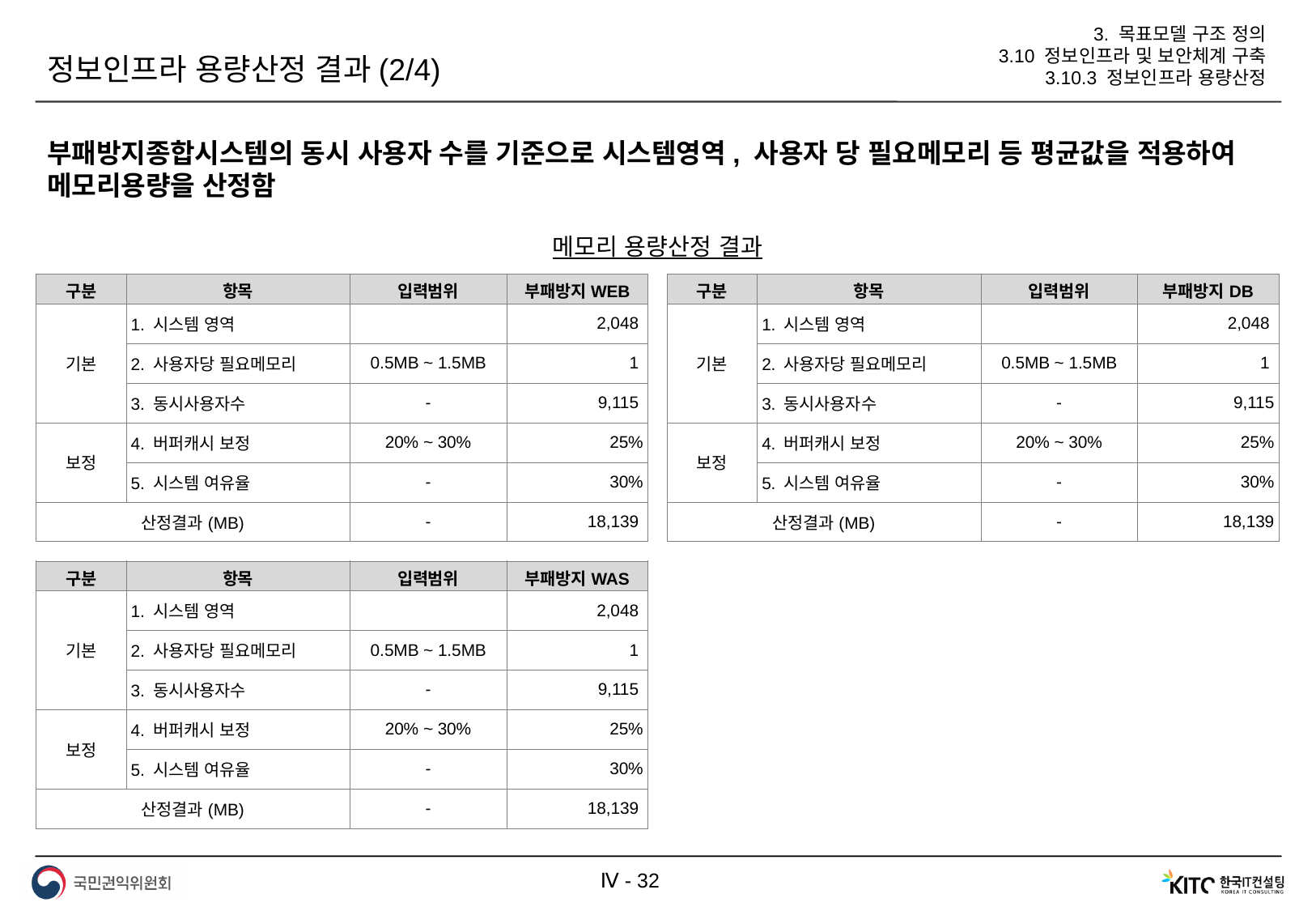

3. 목표모델 구조 정의
3.10 정보인프라 및 보안체계 구축
3.10.3 정보인프라 용량산정
정보인프라 용량산정 결과(2/4)
부패방지종합시스템의 동시 사용자 수를 기준으로 시스템영역, 사용자 당 필요메모리 등 평균값을 적용하여 메모리용량을 산정함
메모리 용량산정 결과
| 구분 | 항목 | 입력범위 | 부패방지WEB |
| --- | --- | --- | --- |
| 기본 | 1. 시스템 영역 |  | 2,048 |
|  | 2. 사용자당 필요메모리 | 0.5MB ~ 1.5MB | 1 |
|  | 3. 동시사용자수 | - | 9,115 |
| 보정 | 4. 버퍼캐시 보정 | 20% ~ 30% | 25% |
|  | 5. 시스템 여유율 | - | 30% |
| 산정결과(MB) |  | - | 18,139 |
| 구분 | 항목 | 입력범위 | 부패방지DB |
| --- | --- | --- | --- |
| 기본 | 1. 시스템 영역 |  | 2,048 |
|  | 2. 사용자당 필요메모리 | 0.5MB ~ 1.5MB | 1 |
|  | 3. 동시사용자수 | - | 9,115 |
| 보정 | 4. 버퍼캐시 보정 | 20% ~ 30% | 25% |
|  | 5. 시스템 여유율 | - | 30% |
| 산정결과(MB) |  | - | 18,139 |
| 구분 | 항목 | 입력범위 | 부패방지WAS |
| --- | --- | --- | --- |
| 기본 | 1. 시스템 영역 |  | 2,048 |
|  | 2. 사용자당 필요메모리 | 0.5MB ~ 1.5MB | 1 |
|  | 3. 동시사용자수 | - | 9,115 |
| 보정 | 4. 버퍼캐시 보정 | 20% ~ 30% | 25% |
|  | 5. 시스템 여유율 | - | 30% |
| 산정결과(MB) |  | - | 18,139 |